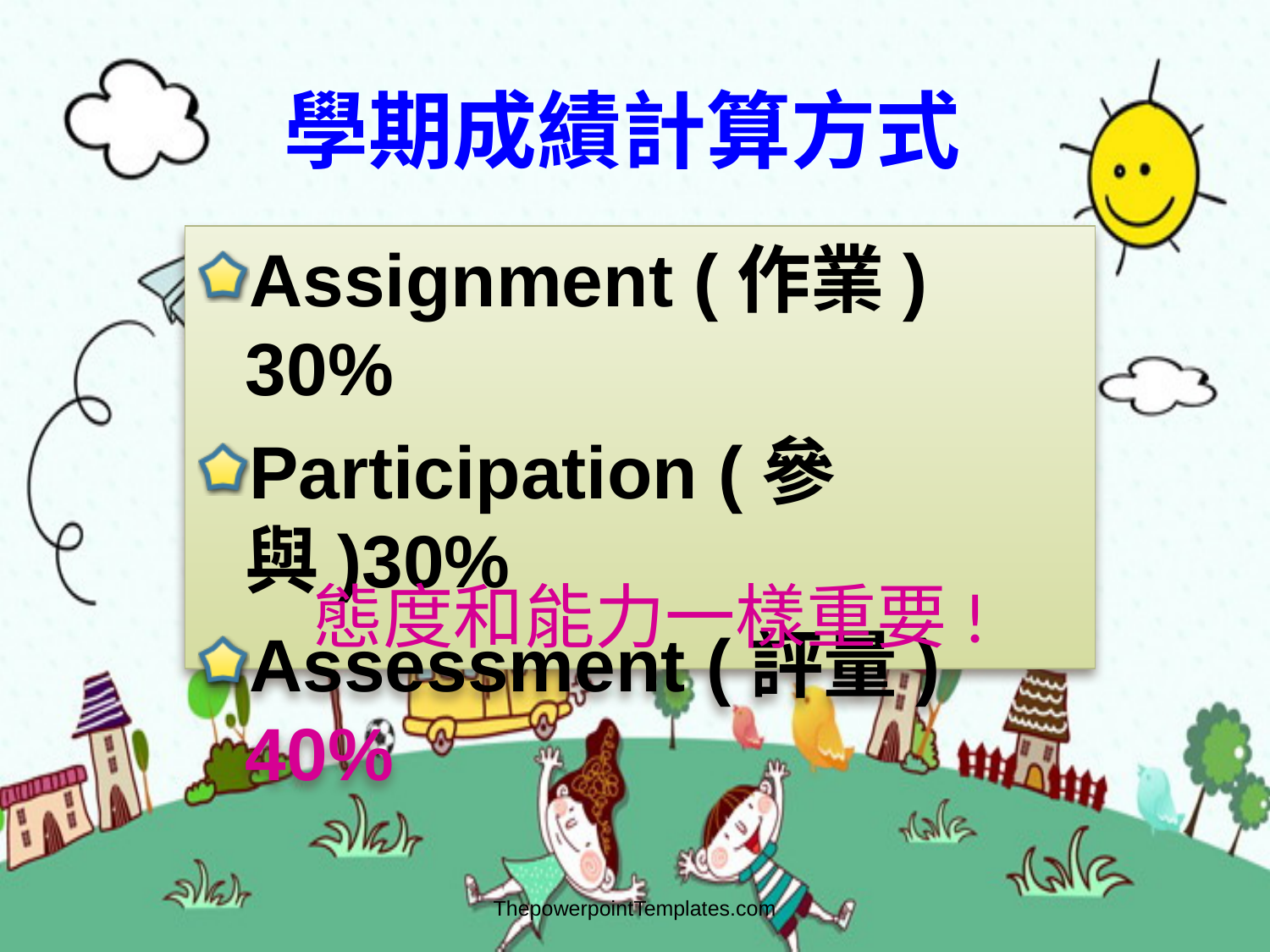

# 學期成績計算方式
Assignment (作業) 30%
Participation (參與)30%
Assessment (評量) 40%
態度和能力一樣重要!
ThepowerpointTemplates.com